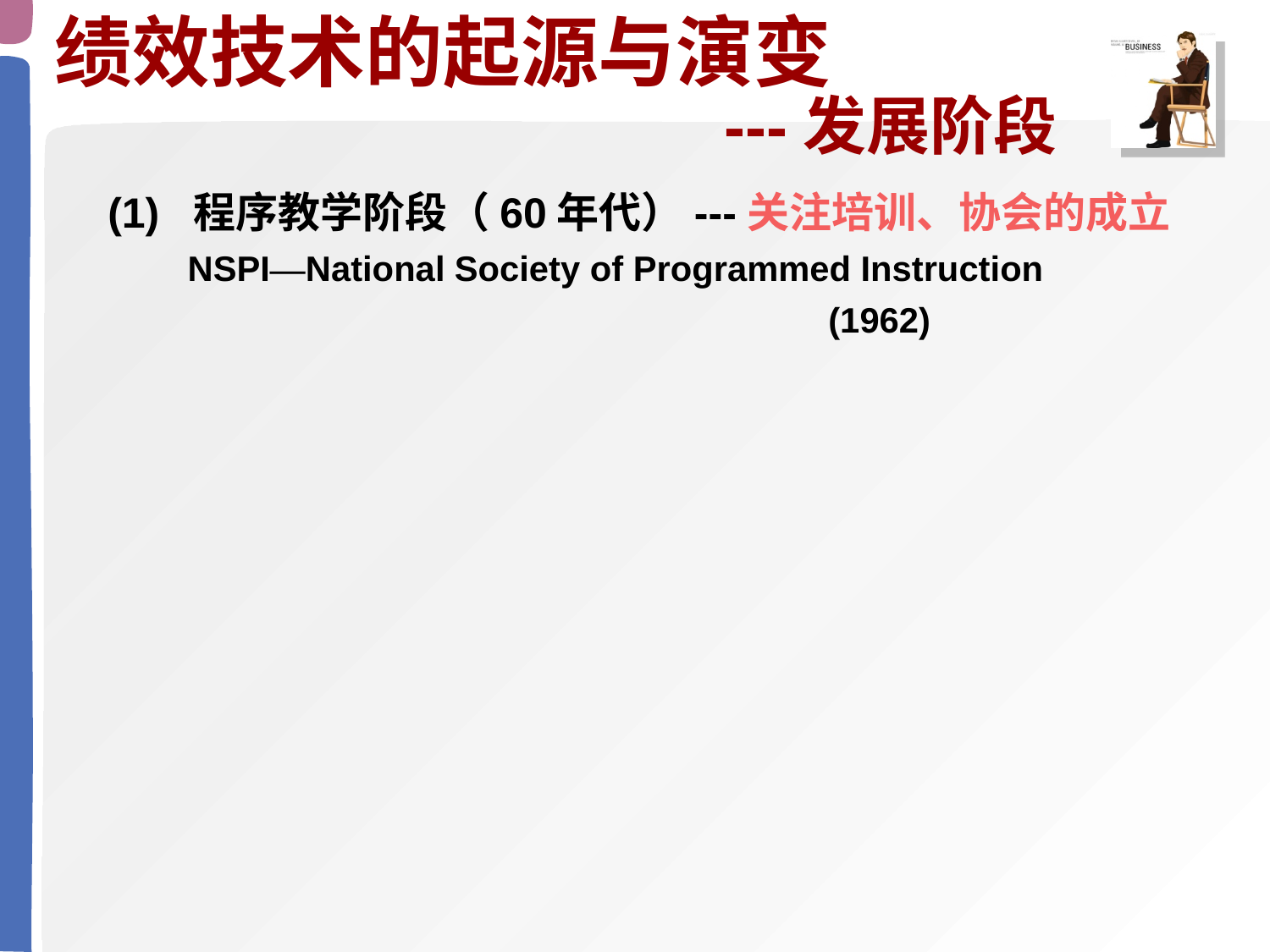

绩效技术的起源与演变
                               ---发展阶段
(1)  程序教学阶段（60年代）---关注培训、协会的成立
         NSPI—National Society of Programmed Instruction
                                                                          (1962)